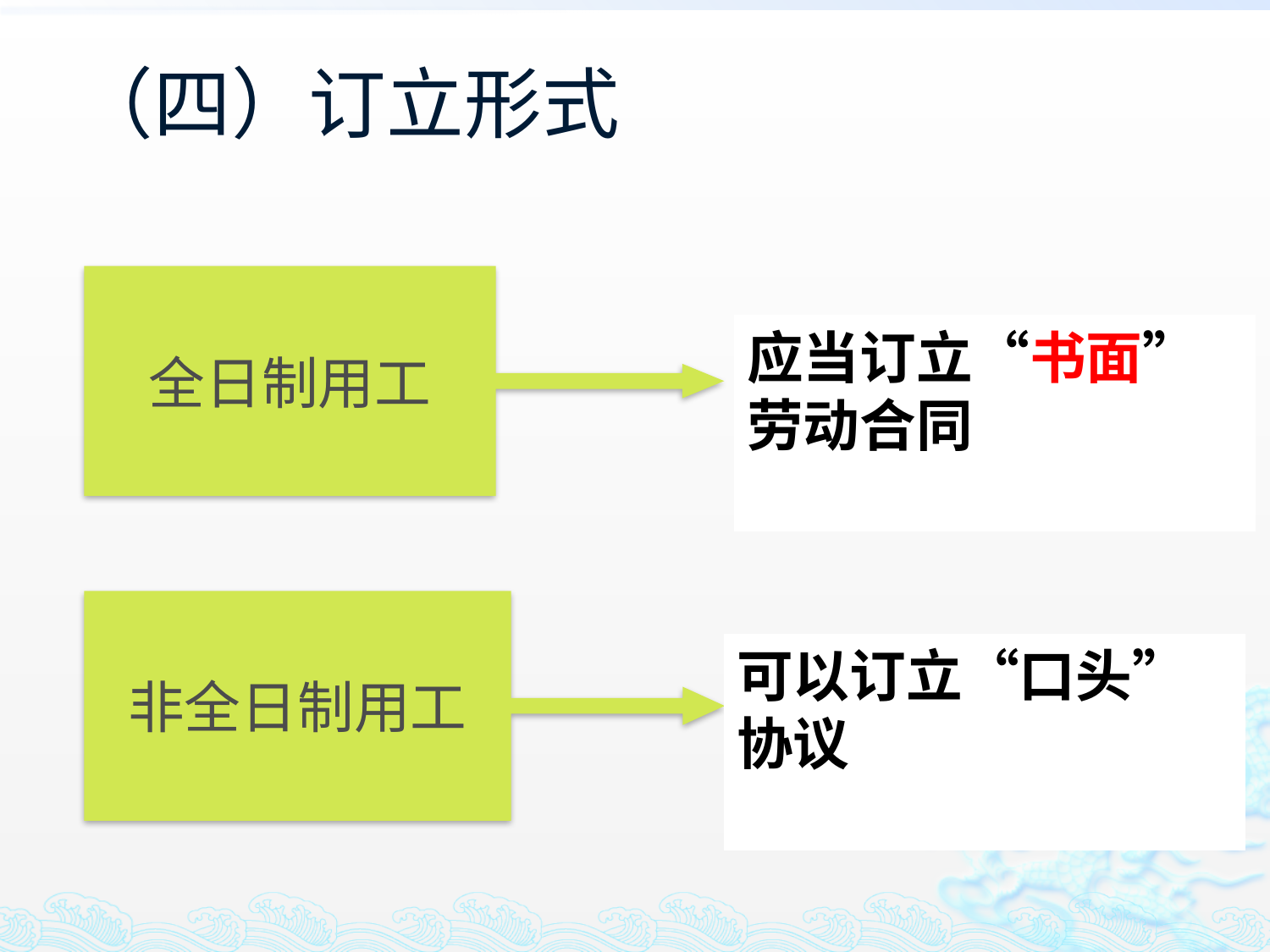

# （四）订立形式
全日制用工
应当订立“书面”劳动合同

非全日制用工
可以订立“口头”协议